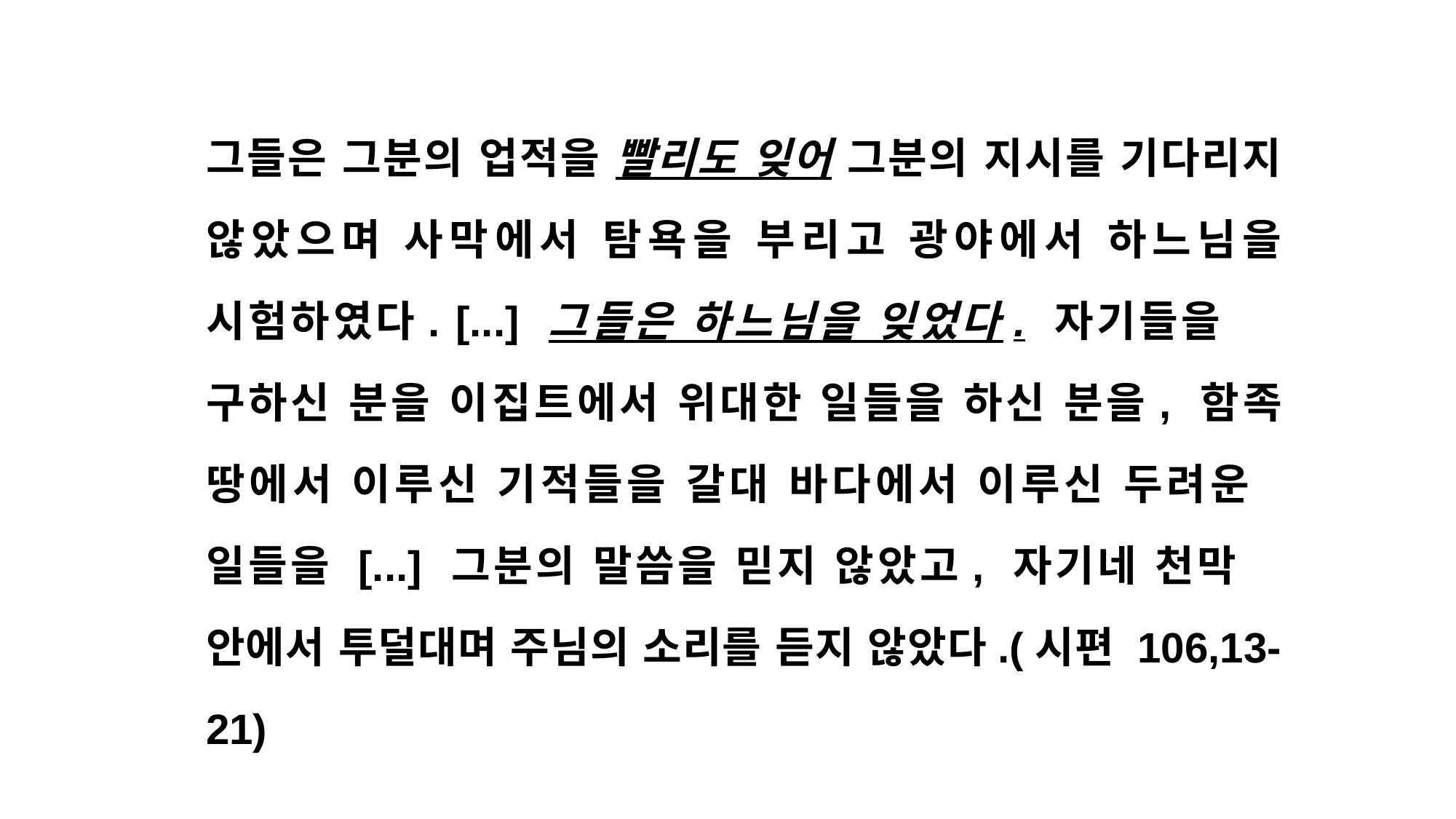

그들은 그분의 업적을 빨리도 잊어 그분의 지시를 기다리지 않았으며 사막에서 탐욕을 부리고 광야에서 하느님을 시험하였다. [...] 그들은 하느님을 잊었다. 자기들을     구하신 분을 이집트에서 위대한 일들을 하신 분을, 함족 땅에서 이루신 기적들을 갈대 바다에서 이루신 두려운   일들을 [...] 그분의 말씀을 믿지 않았고, 자기네 천막    안에서 투덜대며 주님의 소리를 듣지 않았다.(시편 106,13-21)